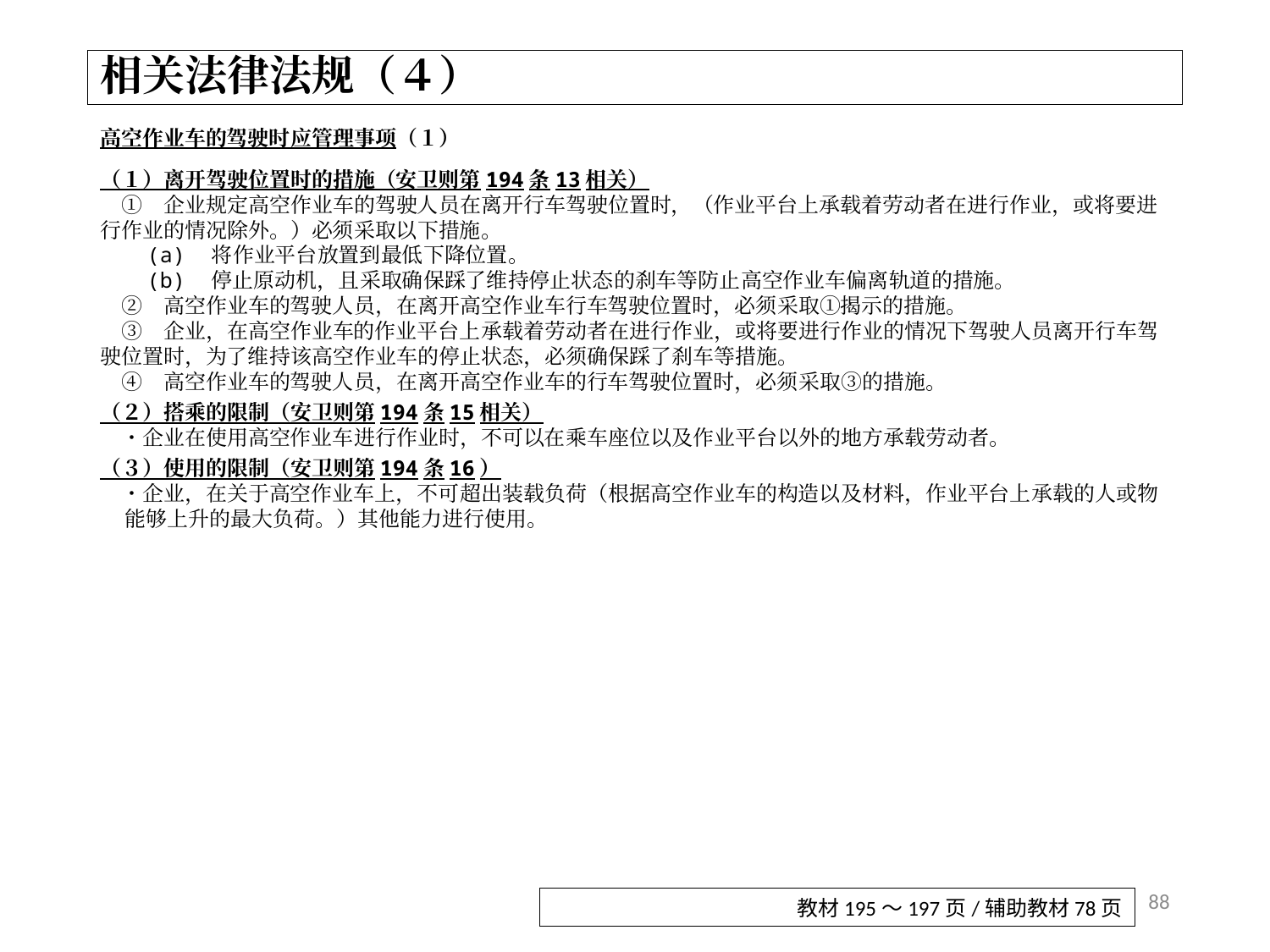

# 相关法律法规（４）
高空作业车的驾驶时应管理事项（１）
（１）离开驾驶位置时的措施（安卫则第194条13相关）
　①　企业规定高空作业车的驾驶人员在离开行车驾驶位置时，（作业平台上承载着劳动者在进行作业，或将要进行作业的情况除外。）必须采取以下措施。
　　(a)　将作业平台放置到最低下降位置。
　　(b)　停止原动机，且采取确保踩了维持停止状态的刹车等防止高空作业车偏离轨道的措施。
　②　高空作业车的驾驶人员，在离开高空作业车行车驾驶位置时，必须采取①揭示的措施。
　③　企业，在高空作业车的作业平台上承载着劳动者在进行作业，或将要进行作业的情况下驾驶人员离开行车驾驶位置时，为了维持该高空作业车的停止状态，必须确保踩了刹车等措施。
　④　高空作业车的驾驶人员，在离开高空作业车的行车驾驶位置时，必须采取③的措施。
（２）搭乘的限制（安卫则第194条15相关）
　・企业在使用高空作业车进行作业时，不可以在乘车座位以及作业平台以外的地方承载劳动者。
（３）使用的限制（安卫则第194条16）
　・企业，在关于高空作业车上，不可超出装载负荷（根据高空作业车的构造以及材料，作业平台上承载的人或物能够上升的最大负荷。）其他能力进行使用。
88
教材195～197页/辅助教材78页